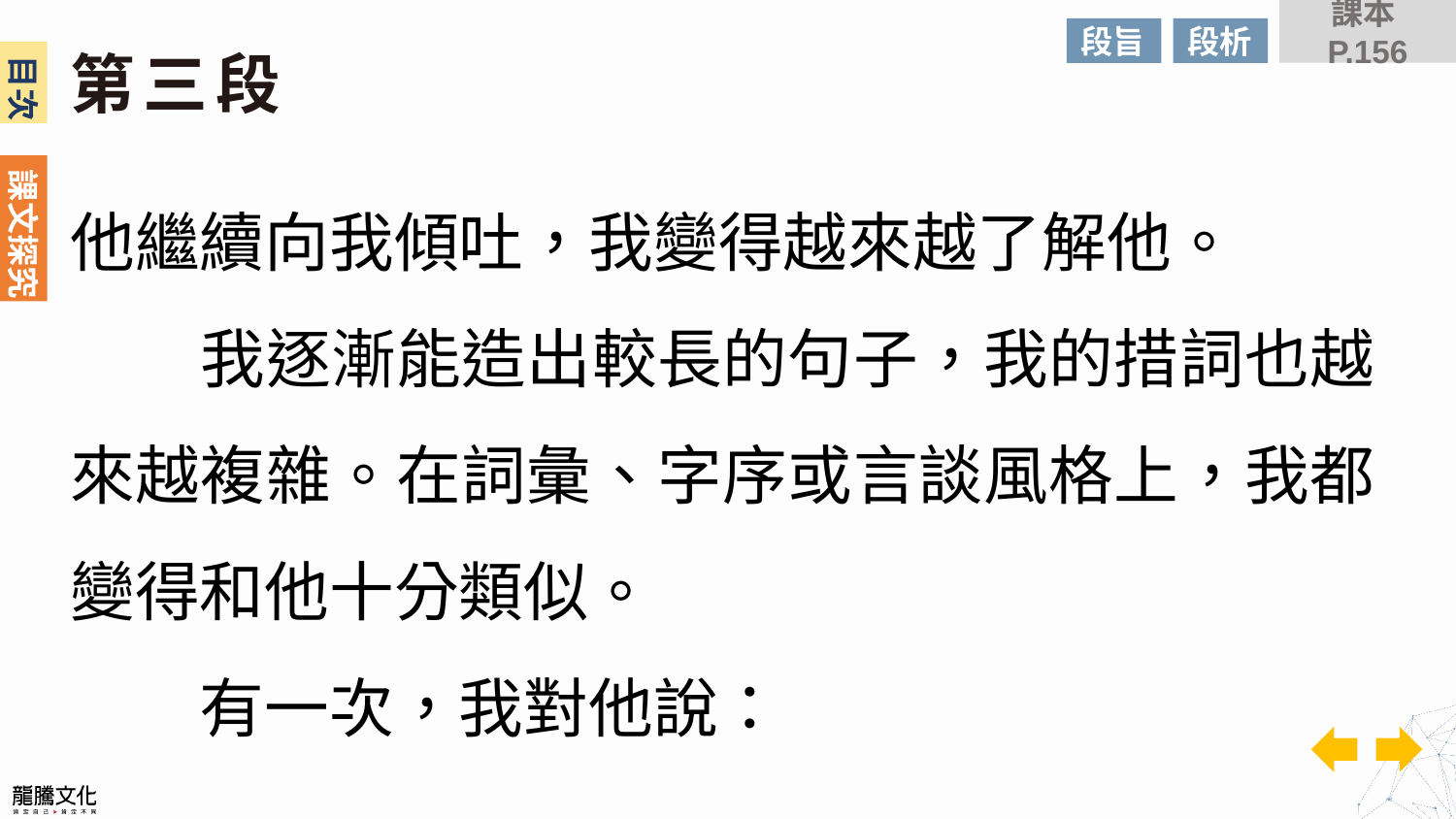

課本P.156
段旨
段析
第三段
他繼續向我傾吐，我變得越來越了解他。
　　我逐漸能造出較長的句子，我的措詞也越來越複雜。在詞彙、字序或言談風格上，我都變得和他十分類似。
　　有一次，我對他說：